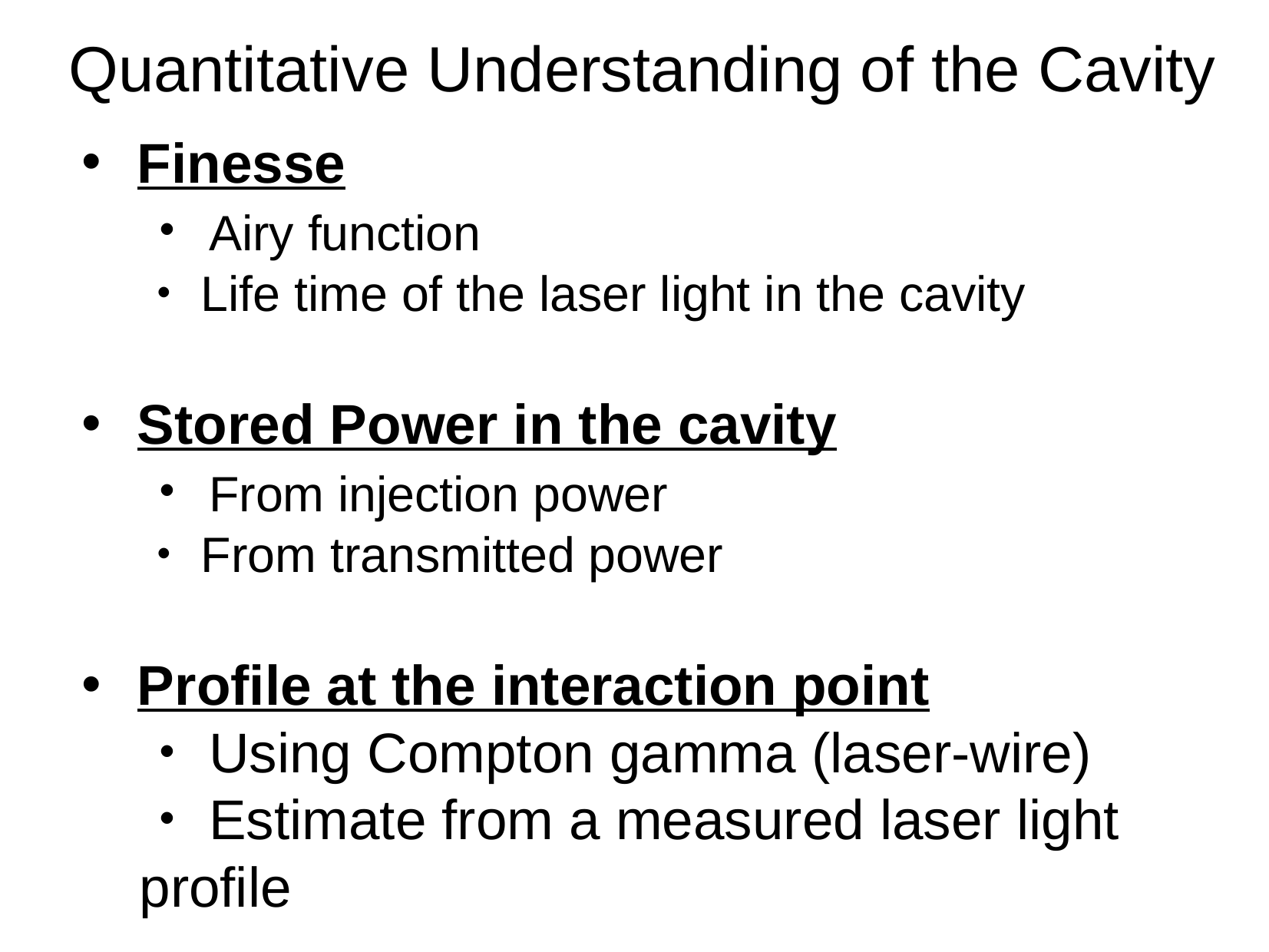

Quantitative Understanding of the Cavity
Finesse
・Airy function
・Life time of the laser light in the cavity

Stored Power in the cavity
・From injection power
・From transmitted power

Profile at the interaction point
・Using Compton gamma (laser-wire)
・Estimate from a measured laser light profile